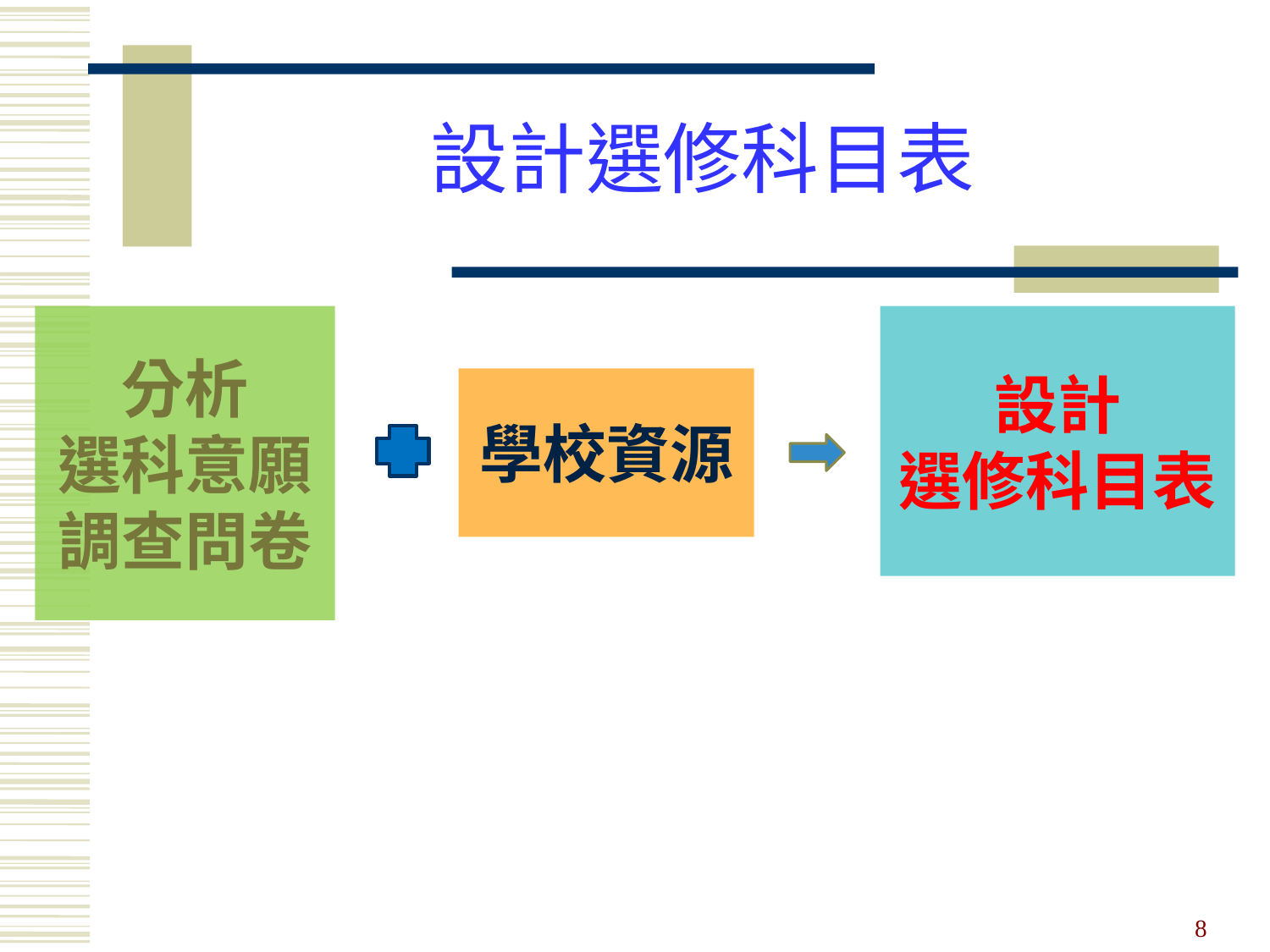

# 設計選修科目表
分析
選科意願
調查問卷
設計
選修科目表
學校資源

8